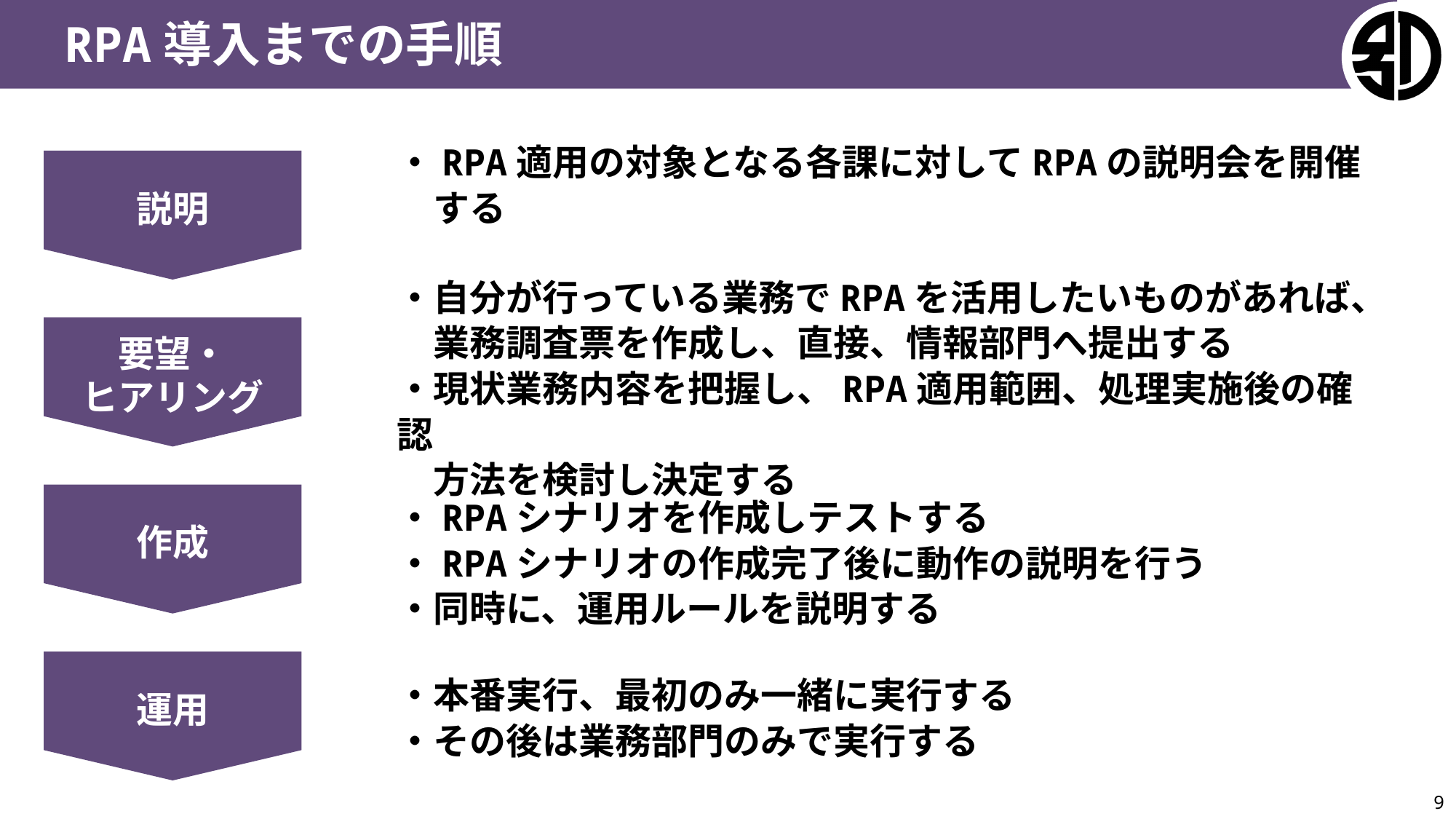

RPA導入までの手順
説明
・RPA適用の対象となる各課に対してRPAの説明会を開催
　する
要望・
ヒアリング
・自分が行っている業務でRPAを活用したいものがあれば、
　業務調査票を作成し、直接、情報部門へ提出する
・現状業務内容を把握し、RPA適用範囲、処理実施後の確認
　方法を検討し決定する
作成
・RPAシナリオを作成しテストする
・RPAシナリオの作成完了後に動作の説明を行う
・同時に、運用ルールを説明する
運用
・本番実行、最初のみ一緒に実行する
・その後は業務部門のみで実行する